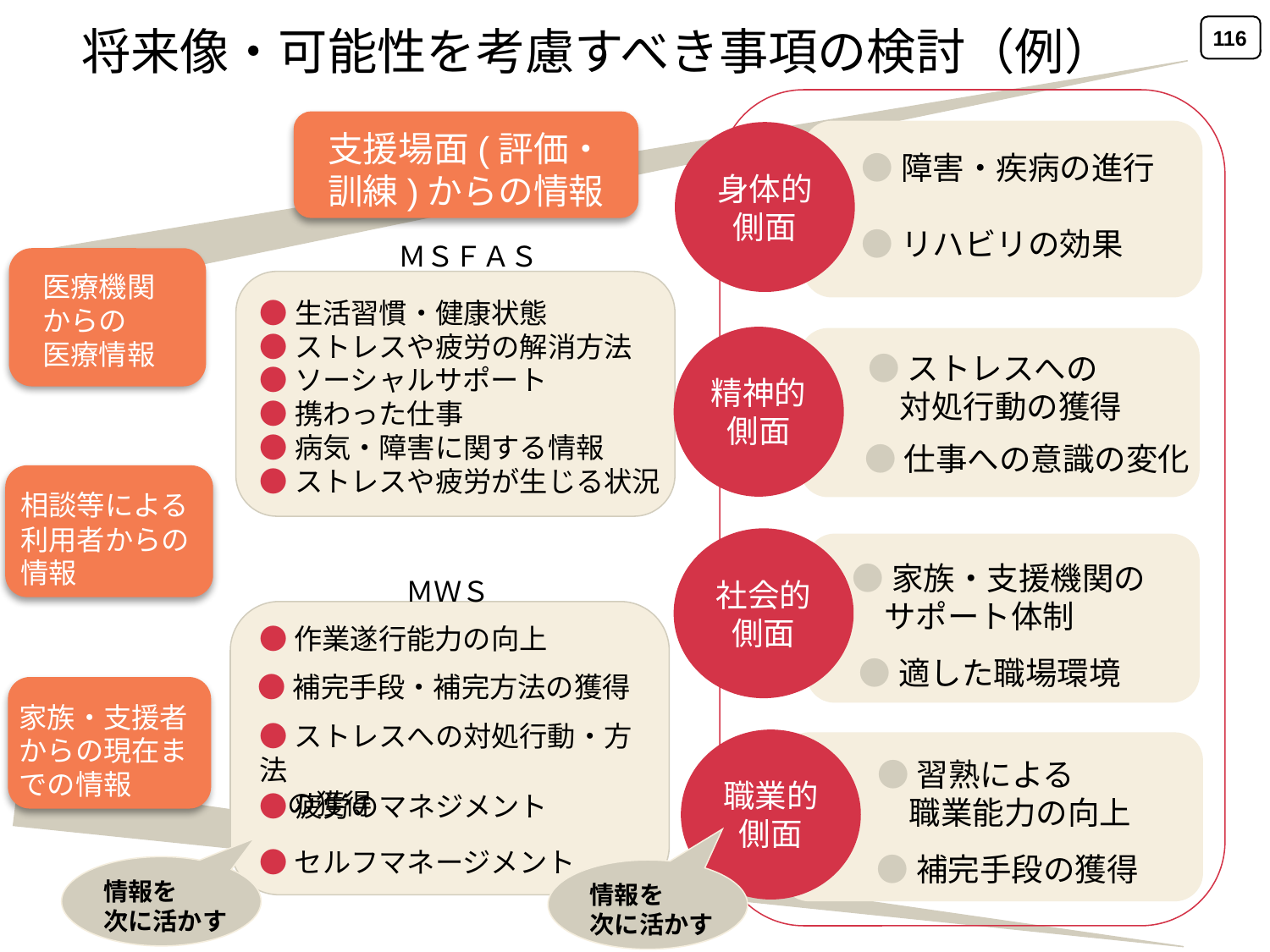

116
将来像・可能性を考慮すべき事項の検討（例）

支援場面(評価・
訓練)からの情報

身体的
側面
●障害・疾病の進行

●リハビリの効果
ＭＳＦＡＳ

医療機関
からの
医療情報

相談等による
利用者からの
情報

家族・支援者からの現在までの情報

●生活習慣・健康状態
●ストレスや疲労の解消方法
●ソーシャルサポート
●携わった仕事
●病気・障害に関する情報
●ストレスや疲労が生じる状況
精神的
側面

●ストレスへの
　対処行動の獲得
●仕事への意識の変化
社会的
側面

●家族・支援機関の
　サポート体制
●適した職場環境
ＭＷＳ

●作業遂行能力の向上
●補完手段・補完方法の獲得
●ストレスへの対処行動・方法
　の獲得
職業的
側面

●習熟による
　職業能力の向上
●補完手段の獲得
●疲労のマネジメント
●セルフマネージメント
情報を
次に活かす
情報を
次に活かす